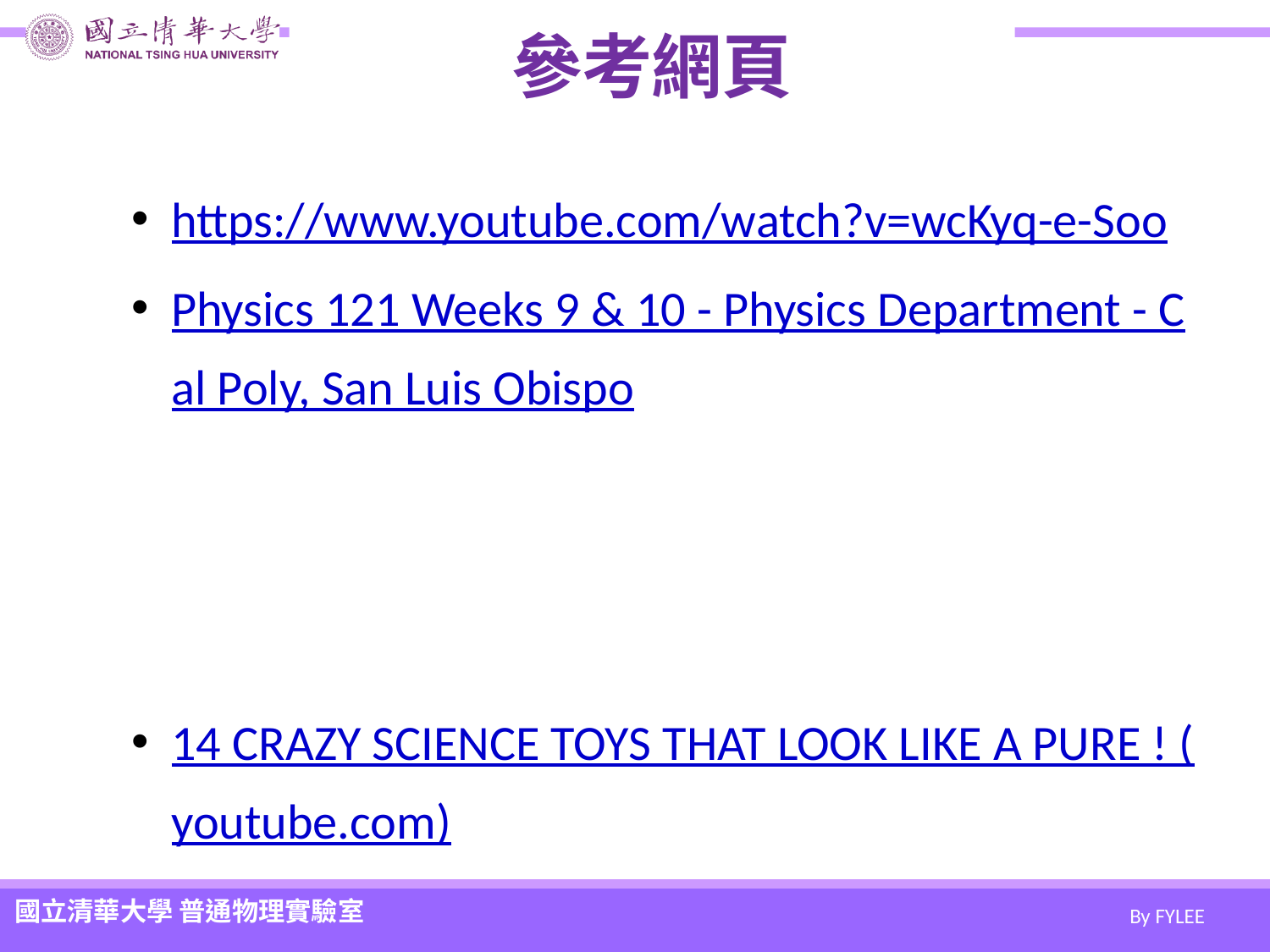

# 參考網頁
https://www.youtube.com/watch?v=wcKyq-e-Soo
Physics 121 Weeks 9 & 10 - Physics Department - Cal Poly, San Luis Obispo

14 CRAZY SCIENCE TOYS THAT LOOK LIKE A PURE ! (youtube.com)

TOP 50个令人惊叹的水实验和诀窍 (youtube.com)